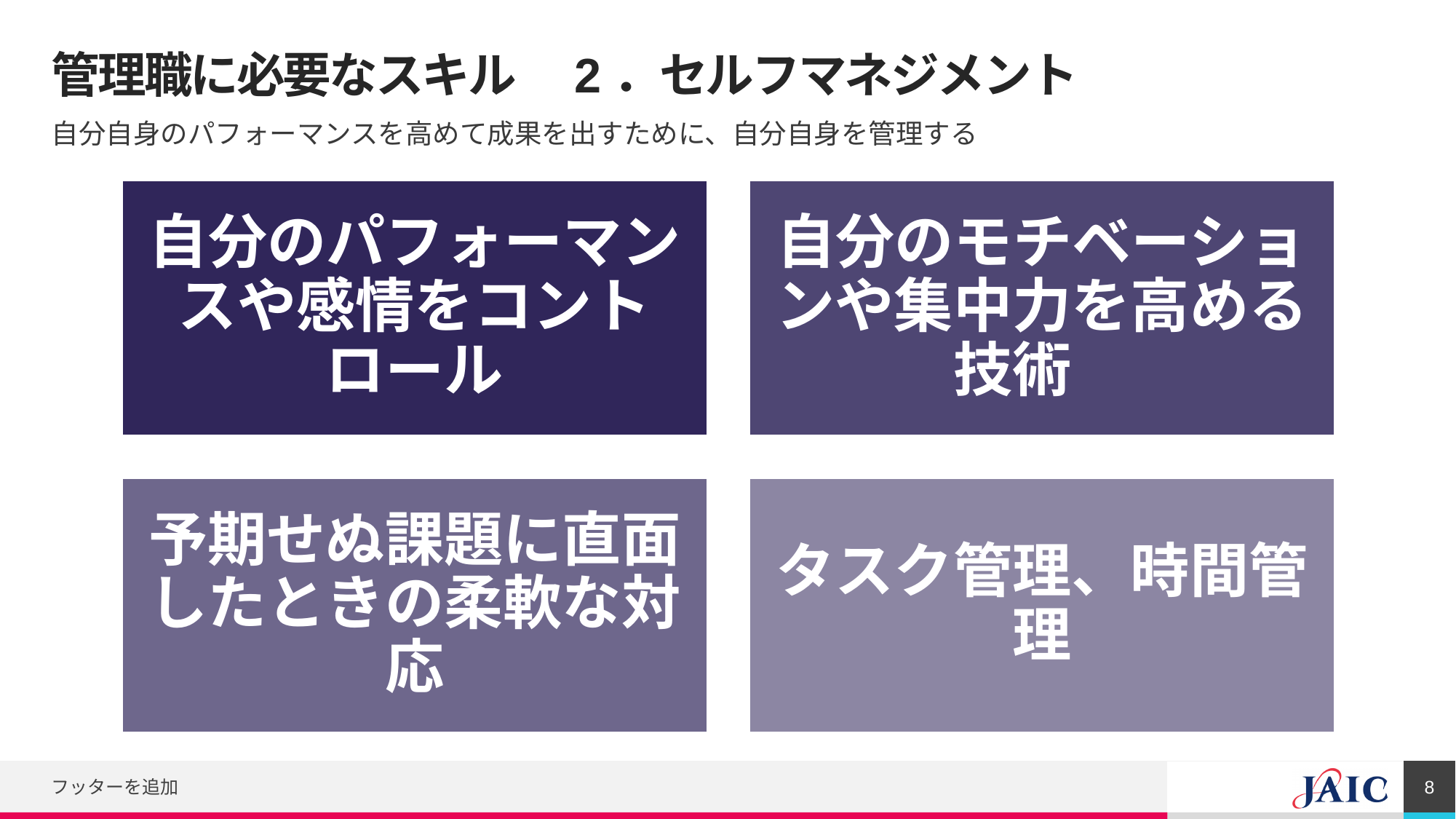

# 管理職に必要なスキル　2．セルフマネジメント
自分自身のパフォーマンスを高めて成果を出すために、自分自身を管理する
自分のパフォーマンスや感情をコントロール
自分のモチベーションや集中力を高める技術
予期せぬ課題に直面したときの柔軟な対応
タスク管理、時間管理
8
フッターを追加